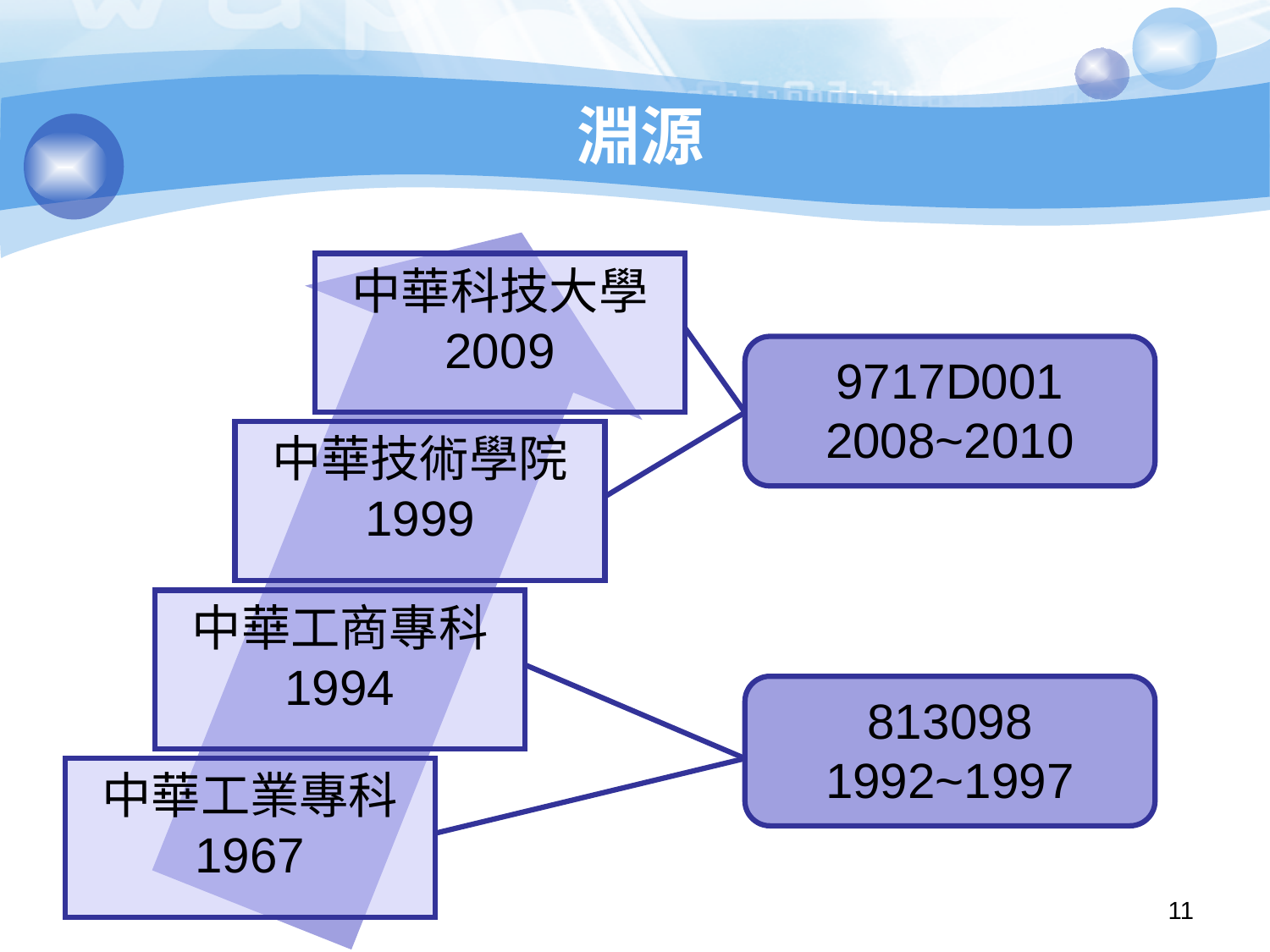

# 淵源
中華科技大學
2009

9717D001
2008~2010

中華技術學院
1999
中華工商專科
1994

813098
1992~1997
中華工業專科
1967

11